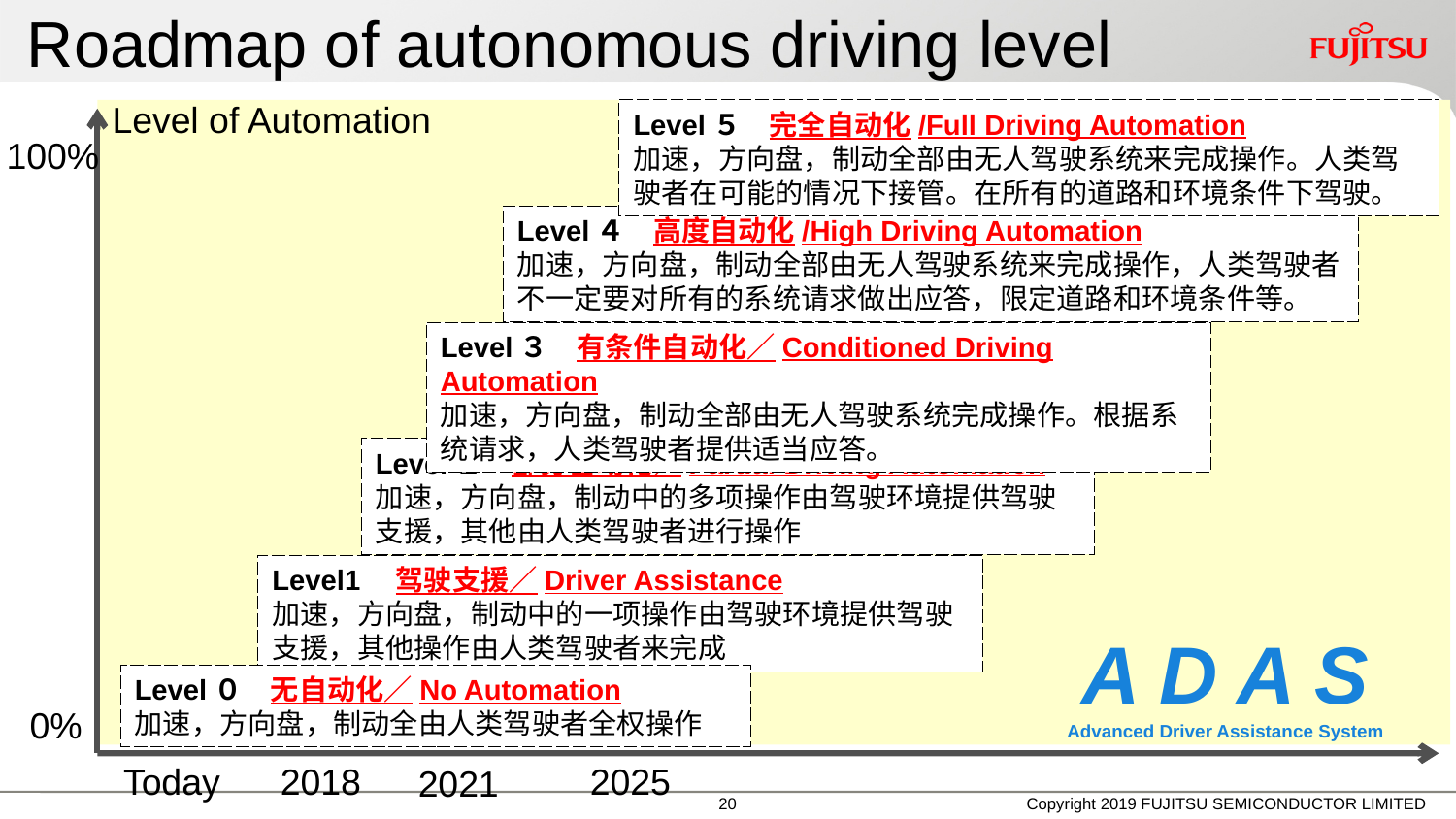

# Roadmap of autonomous driving level
Level of Automation
Level５　完全自动化/Full Driving Automation
加速，方向盘，制动全部由无人驾驶系统来完成操作。人类驾驶者在可能的情况下接管。在所有的道路和环境条件下驾驶。

100%
Level４　高度自动化/High Driving Automation
加速，方向盘，制动全部由无人驾驶系统来完成操作，人类驾驶者不一定要对所有的系统请求做出应答，限定道路和环境条件等。
Level３　有条件自动化／Conditioned Driving Automation
加速，方向盘，制动全部由无人驾驶系统完成操作。根据系统请求，人类驾驶者提供适当应答。
Level２　部分自动化／Partial Driving Automation
加速，方向盘，制动中的多项操作由驾驶环境提供驾驶支援，其他由人类驾驶者进行操作
Level1　驾驶支援／Driver Assistance
加速，方向盘，制动中的一项操作由驾驶环境提供驾驶支援，其他操作由人类驾驶者来完成
A D A S
Advanced Driver Assistance System
Level０　无自动化／No Automation
加速，方向盘，制动全由人类驾驶者全权操作
0%
Today
2018
2025

2021
Copyright 2019 FUJITSU SEMICONDUCTOR LIMITED
20